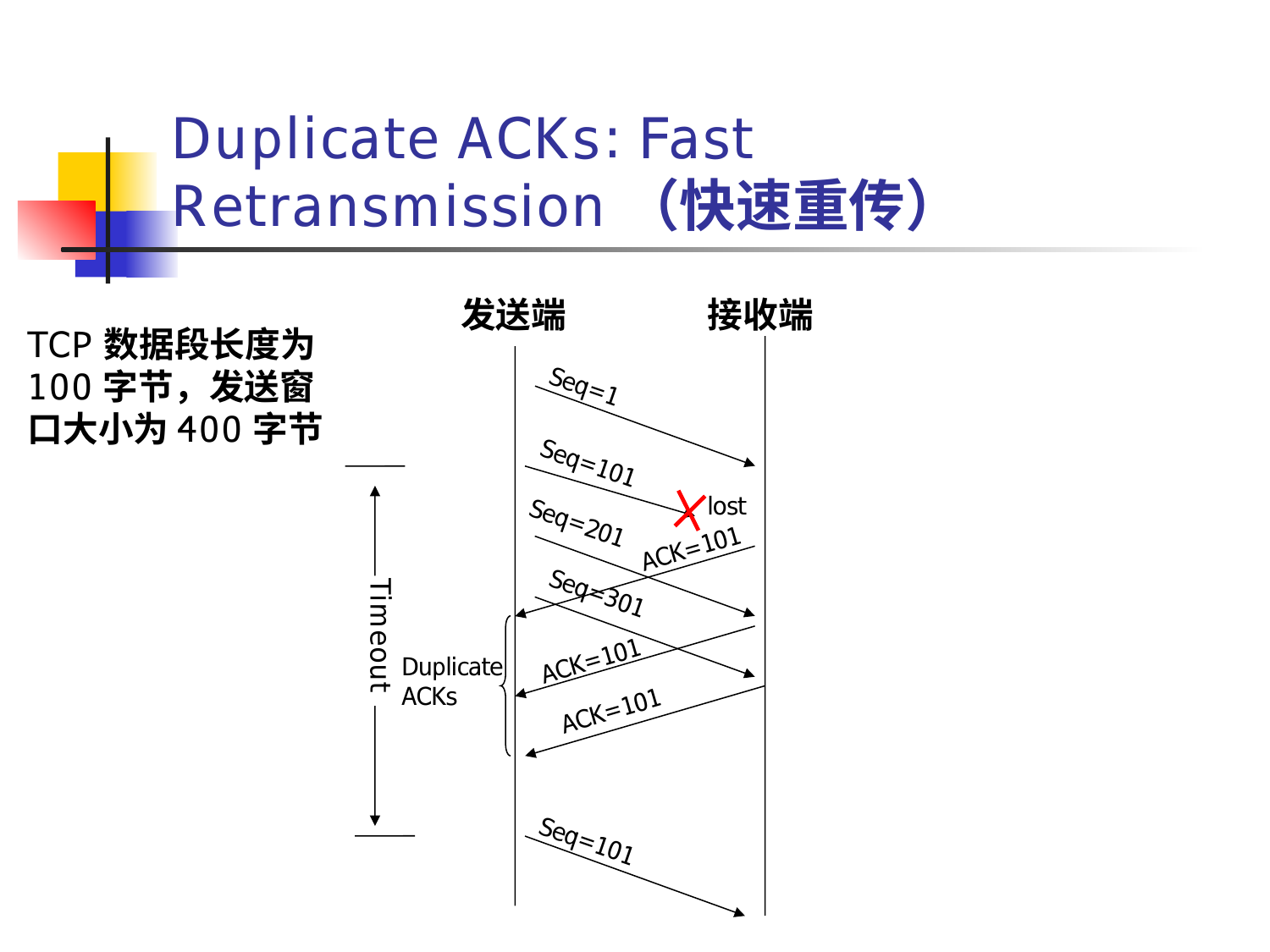

# Duplicate ACKs: Fast Retransmission（快速重传）
发送端
接收端
TCP数据段长度为100字节，发送窗口大小为400字节

Seq=1

Seq=101

lost

Seq=201
ACK=101

Seq=301

Timeout
ACK=101

Duplicate ACKs
ACK=101

Seq=101